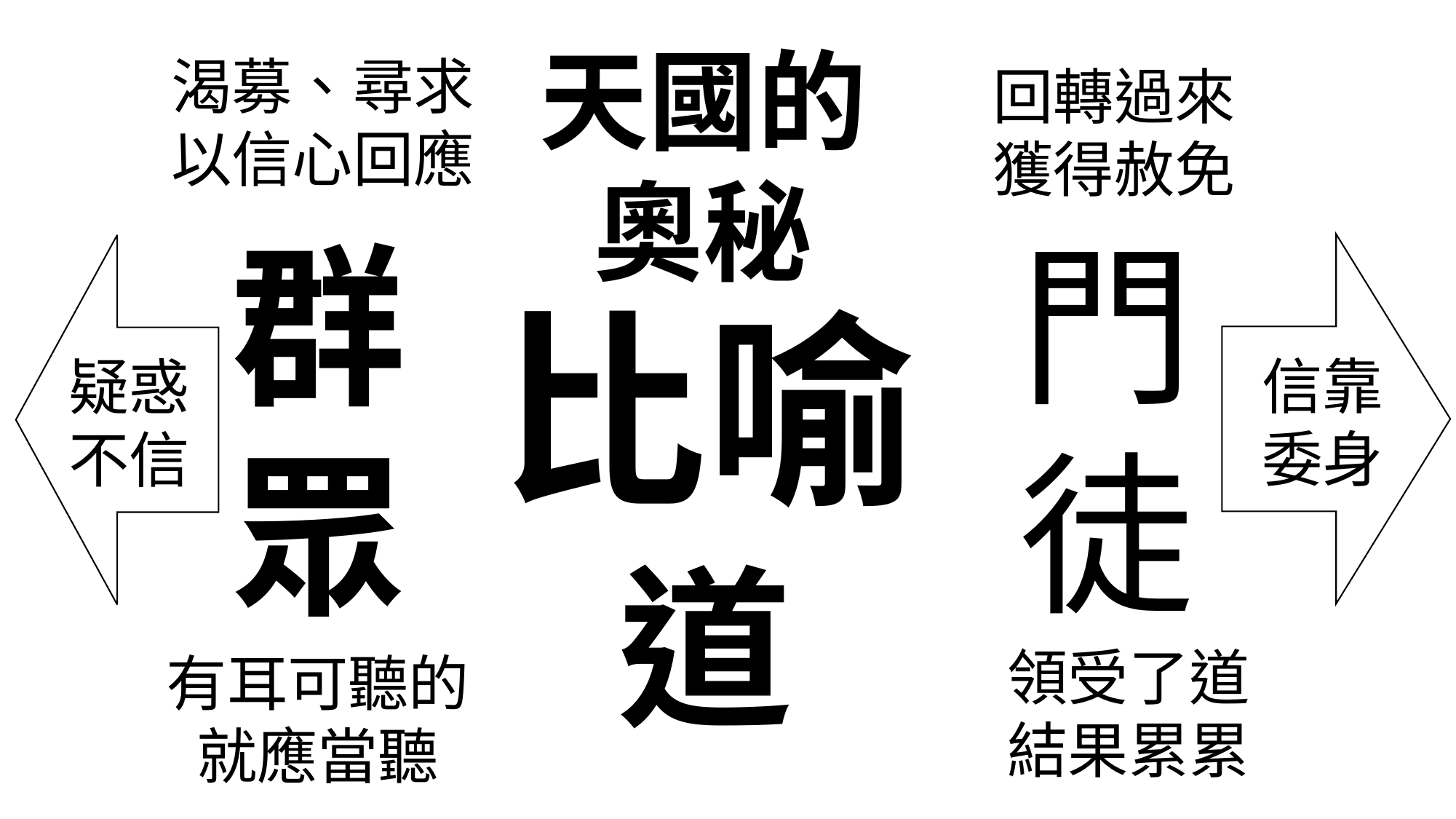

天國的
奧秘
比喻
道
渴募、尋求
以信心回應
回轉過來
獲得赦免
門徒
群眾

信靠
委身

疑惑
不信
領受了道
結果累累
有耳可聽的
就應當聽